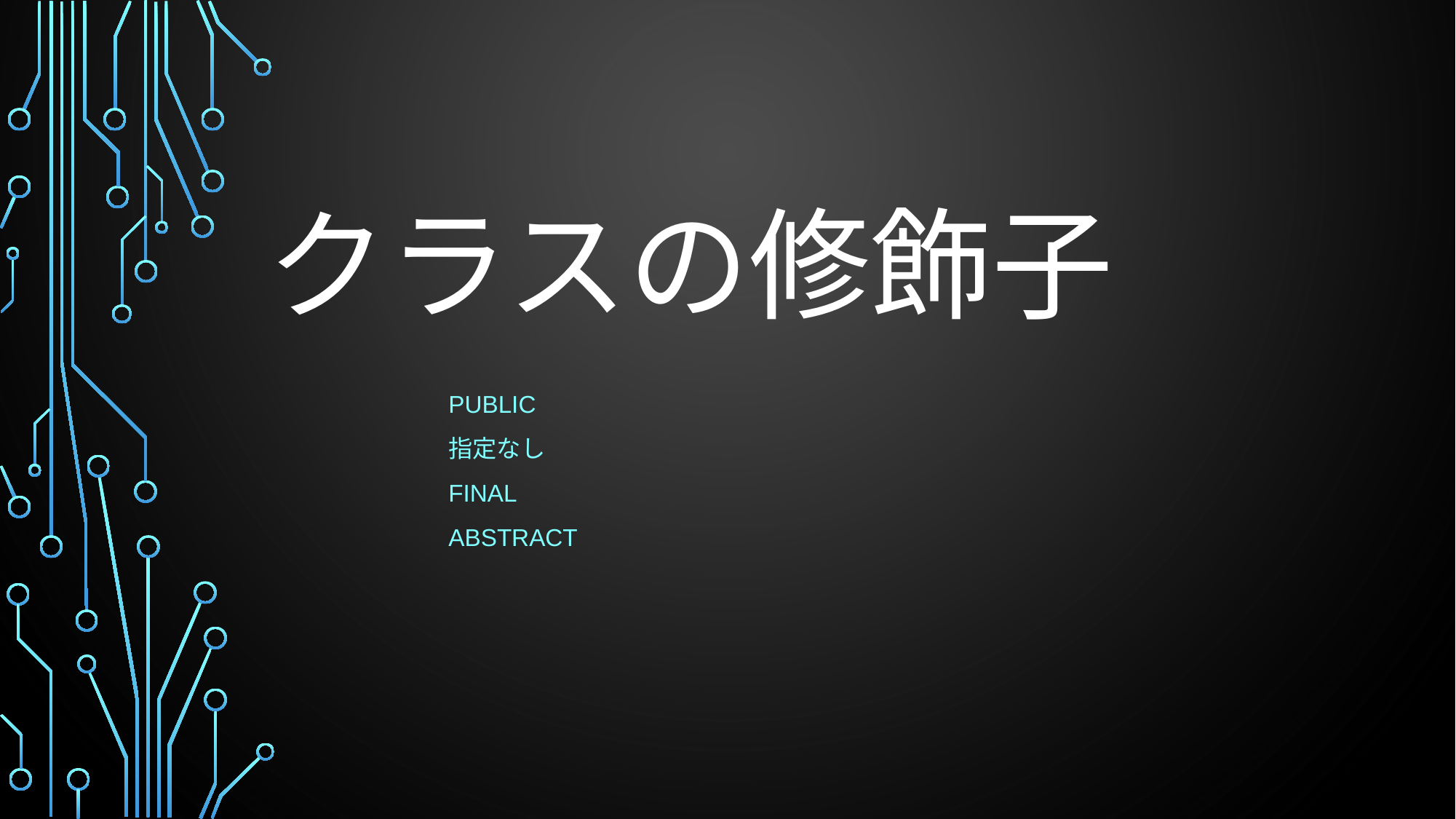

# クラスの修飾子
Public
指定なし
Final
abstract
9